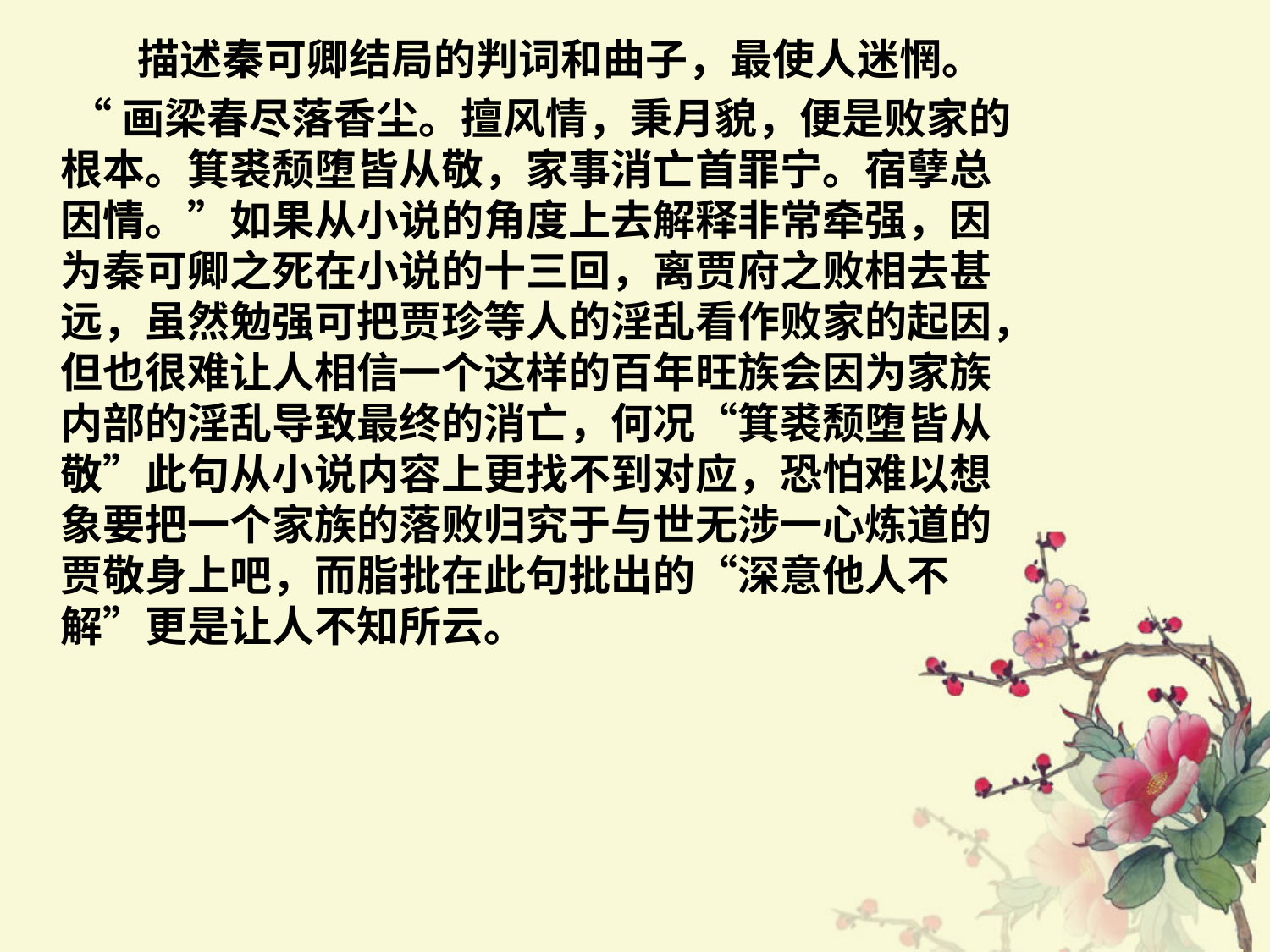

描述秦可卿结局的判词和曲子，最使人迷惘。
      “画梁春尽落香尘。擅风情，秉月貌，便是败家的根本。箕裘颓堕皆从敬，家事消亡首罪宁。宿孽总因情。”如果从小说的角度上去解释非常牵强，因为秦可卿之死在小说的十三回，离贾府之败相去甚远，虽然勉强可把贾珍等人的淫乱看作败家的起因，但也很难让人相信一个这样的百年旺族会因为家族内部的淫乱导致最终的消亡，何况“箕裘颓堕皆从敬”此句从小说内容上更找不到对应，恐怕难以想象要把一个家族的落败归究于与世无涉一心炼道的贾敬身上吧，而脂批在此句批出的“深意他人不解”更是让人不知所云。